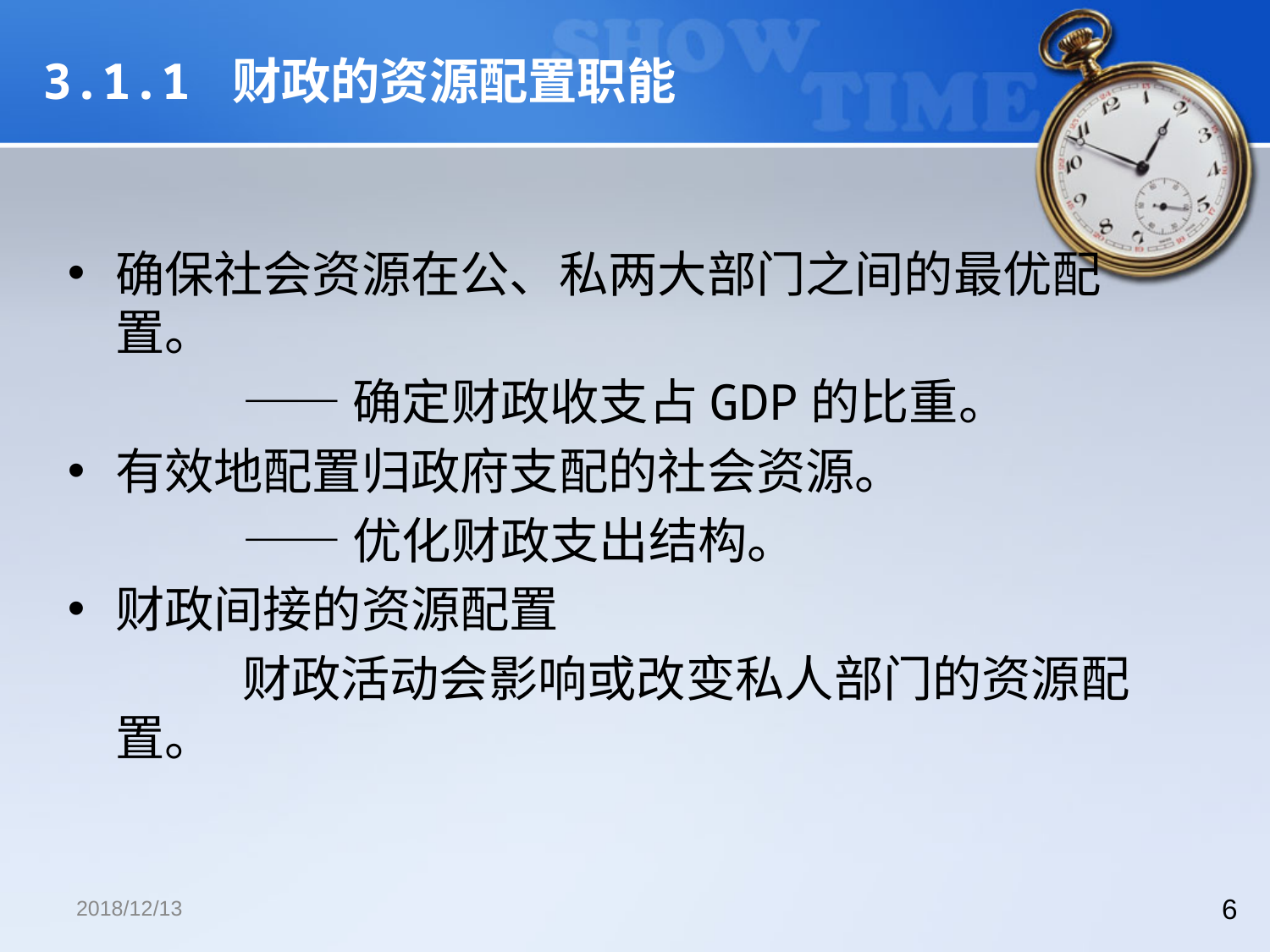

# 3.1.1 财政的资源配置职能
确保社会资源在公、私两大部门之间的最优配置。
		——确定财政收支占GDP的比重。
有效地配置归政府支配的社会资源。
		——优化财政支出结构。
财政间接的资源配置
		财政活动会影响或改变私人部门的资源配置。
2018/12/13
6